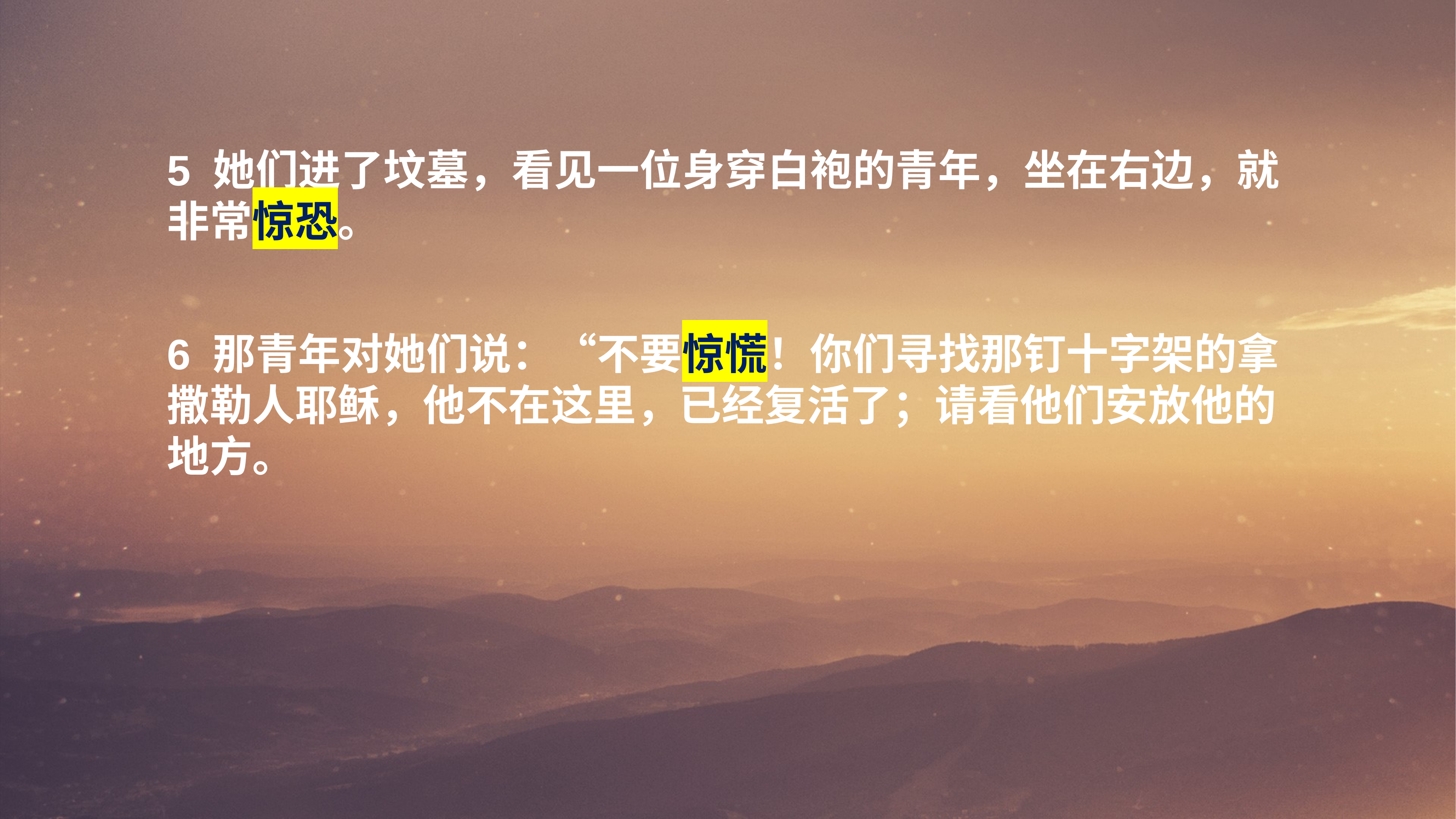

5 她们进了坟墓，看见一位身穿白袍的青年，坐在右边，就非常惊恐。

6 那青年对她们说：“不要惊慌！你们寻找那钉十字架的拿撒勒人耶稣，他不在这里，已经复活了；请看他们安放他的地方。